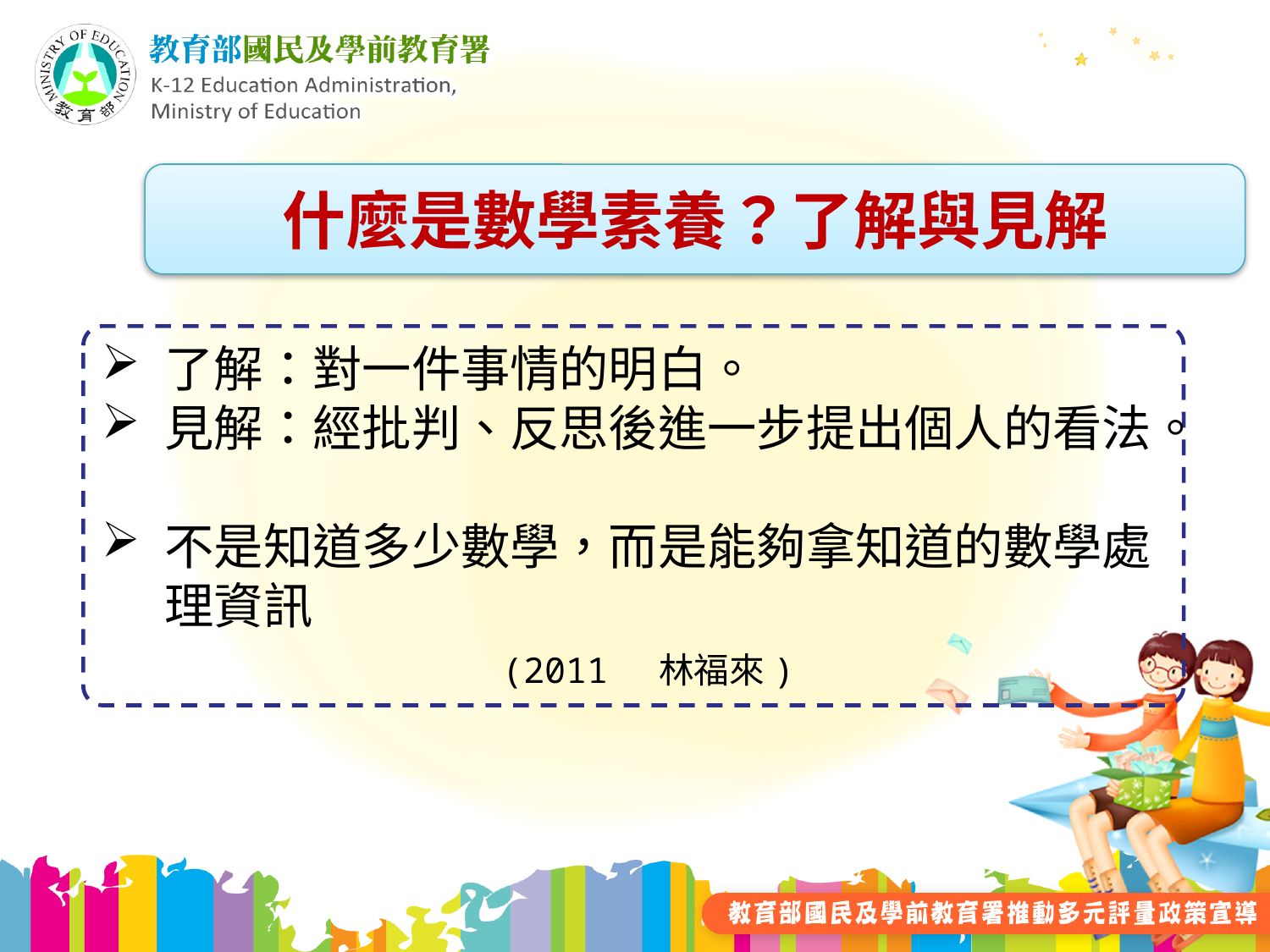

什麼是數學素養？了解與見解
了解：對一件事情的明白。
見解：經批判、反思後進一步提出個人的看法。

不是知道多少數學，而是能夠拿知道的數學處理資訊
 (2011  林福來)